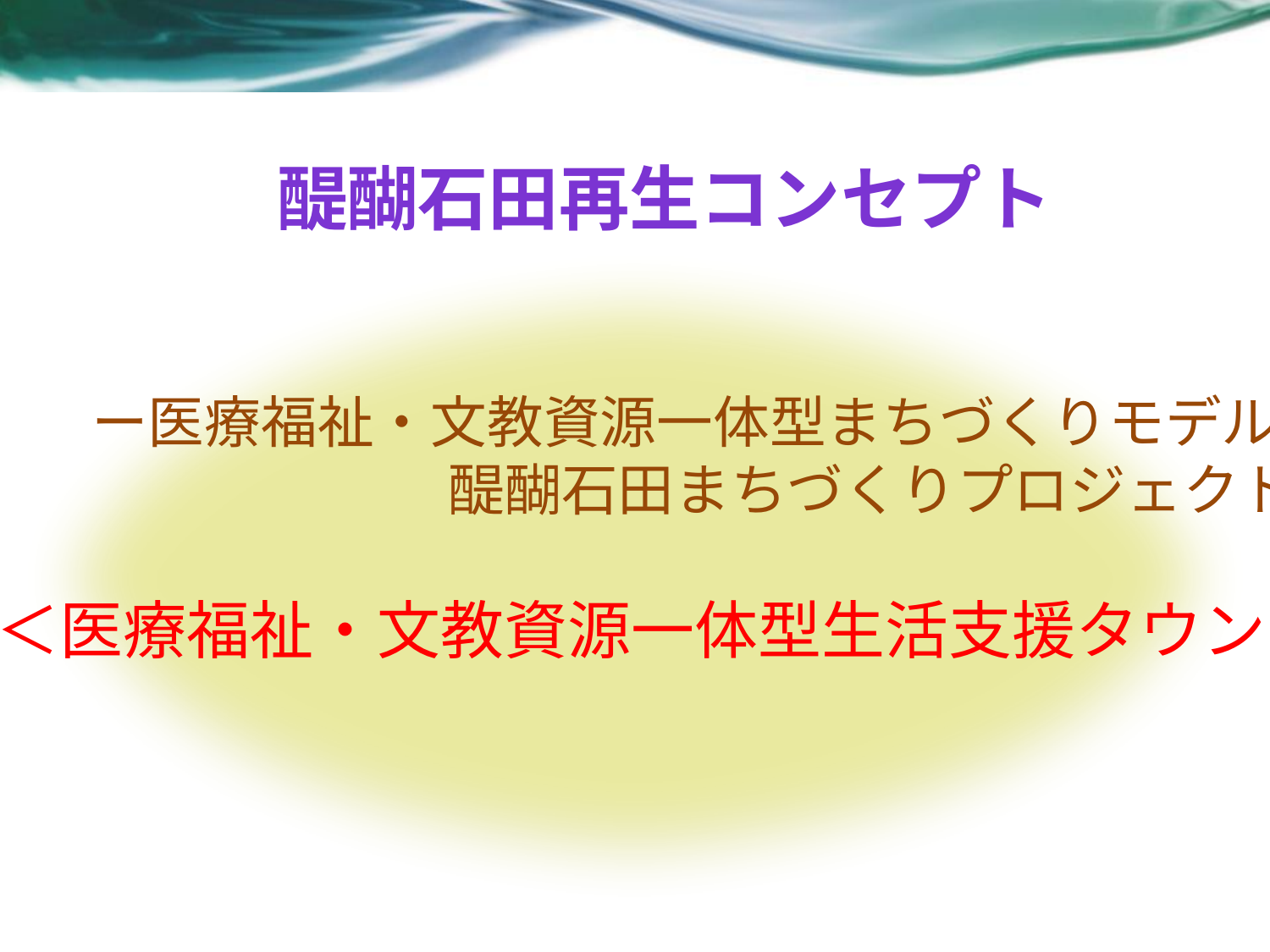

醍醐石田再生コンセプト

　　　ー医療福祉・文教資源一体型まちづくりモデルー
　　　　　　　　醍醐石田まちづくりプロジェクト

＜医療福祉・文教資源一体型生活支援タウン＞